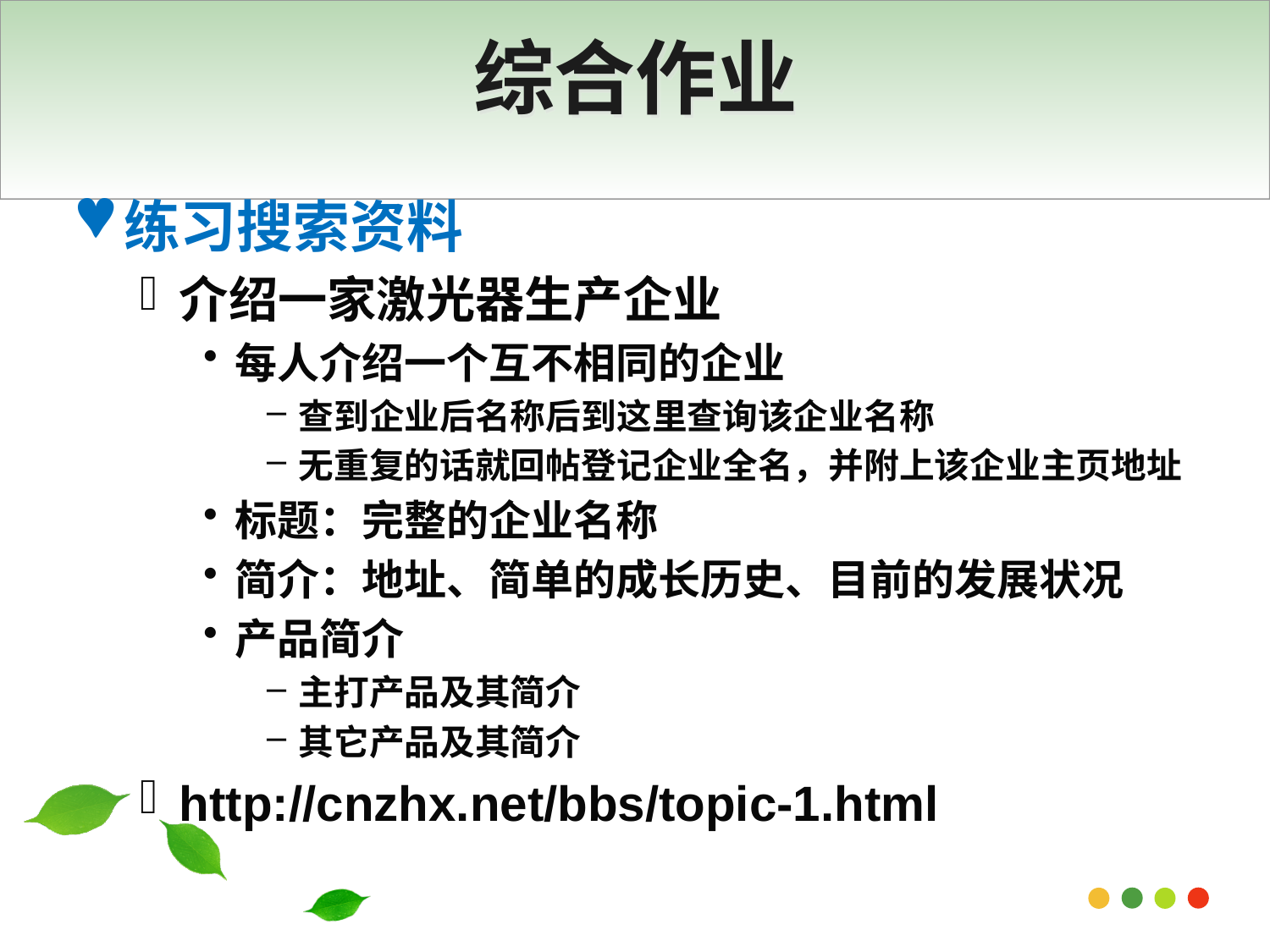

# 综合作业
练习搜索资料
介绍一家激光器生产企业
每人介绍一个互不相同的企业
查到企业后名称后到这里查询该企业名称
无重复的话就回帖登记企业全名，并附上该企业主页地址
标题：完整的企业名称
简介：地址、简单的成长历史、目前的发展状况
产品简介
主打产品及其简介
其它产品及其简介
http://cnzhx.net/bbs/topic-1.html